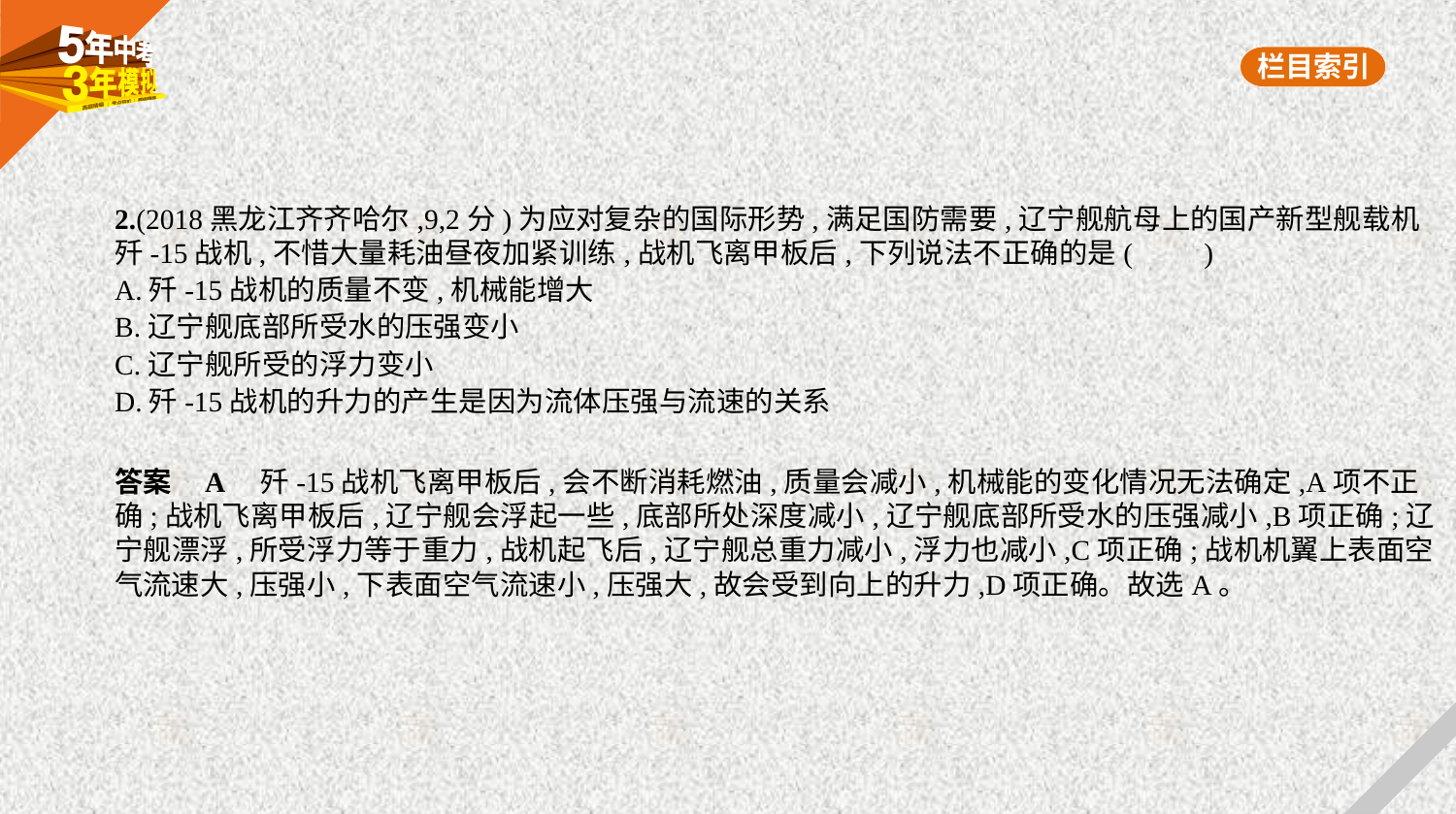

2.(2018黑龙江齐齐哈尔,9,2分)为应对复杂的国际形势,满足国防需要,辽宁舰航母上的国产新型舰载机
歼-15战机,不惜大量耗油昼夜加紧训练,战机飞离甲板后,下列说法不正确的是(　　)
A.歼-15战机的质量不变,机械能增大
B.辽宁舰底部所受水的压强变小
C.辽宁舰所受的浮力变小
D.歼-15战机的升力的产生是因为流体压强与流速的关系
答案    A　歼-15战机飞离甲板后,会不断消耗燃油,质量会减小,机械能的变化情况无法确定,A项不正
确;战机飞离甲板后,辽宁舰会浮起一些,底部所处深度减小,辽宁舰底部所受水的压强减小,B项正确;辽
宁舰漂浮,所受浮力等于重力,战机起飞后,辽宁舰总重力减小,浮力也减小,C项正确;战机机翼上表面空
气流速大,压强小,下表面空气流速小,压强大,故会受到向上的升力,D项正确。故选A。